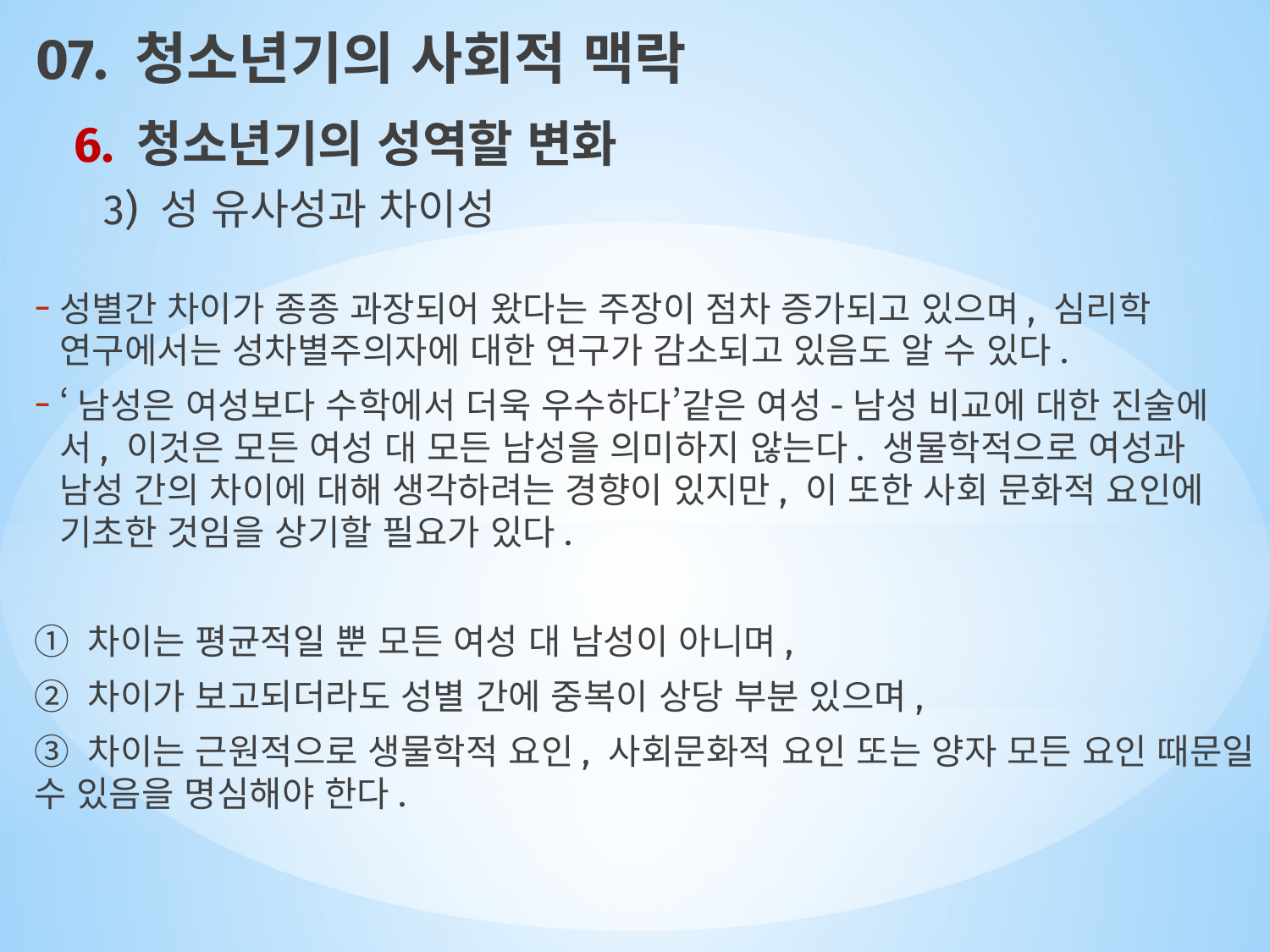

07. 청소년기의 사회적 맥락
6. 청소년기의 성역할 변화
3) 성 유사성과 차이성
성별간 차이가 종종 과장되어 왔다는 주장이 점차 증가되고 있으며, 심리학 연구에서는 성차별주의자에 대한 연구가 감소되고 있음도 알 수 있다.
‘남성은 여성보다 수학에서 더욱 우수하다’같은 여성-남성 비교에 대한 진술에서, 이것은 모든 여성 대 모든 남성을 의미하지 않는다. 생물학적으로 여성과 남성 간의 차이에 대해 생각하려는 경향이 있지만, 이 또한 사회 문화적 요인에 기초한 것임을 상기할 필요가 있다.

① 차이는 평균적일 뿐 모든 여성 대 남성이 아니며,
② 차이가 보고되더라도 성별 간에 중복이 상당 부분 있으며,
③ 차이는 근원적으로 생물학적 요인, 사회문화적 요인 또는 양자 모든 요인 때문일 수 있음을 명심해야 한다.